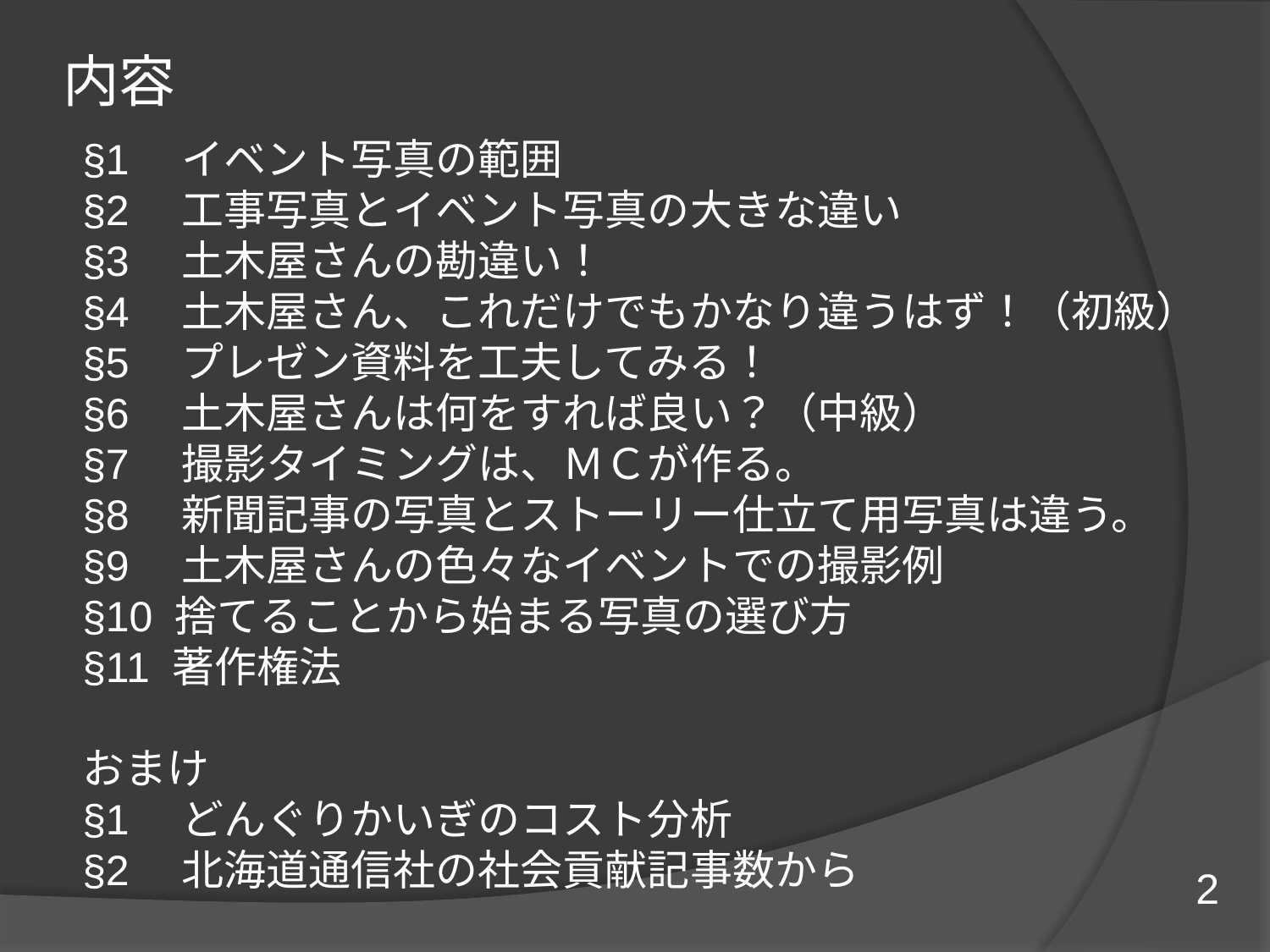

# 内容
§1　イベント写真の範囲
§2　工事写真とイベント写真の大きな違い
§3　土木屋さんの勘違い！
§4　土木屋さん、これだけでもかなり違うはず！（初級）
§5　プレゼン資料を工夫してみる！
§6　土木屋さんは何をすれば良い？（中級）
§7　撮影タイミングは、ＭＣが作る。
§8　新聞記事の写真とストーリー仕立て用写真は違う。
§9　土木屋さんの色々なイベントでの撮影例
§10 捨てることから始まる写真の選び方
§11 著作権法

おまけ
§1　どんぐりかいぎのコスト分析
§2　北海道通信社の社会貢献記事数から
2